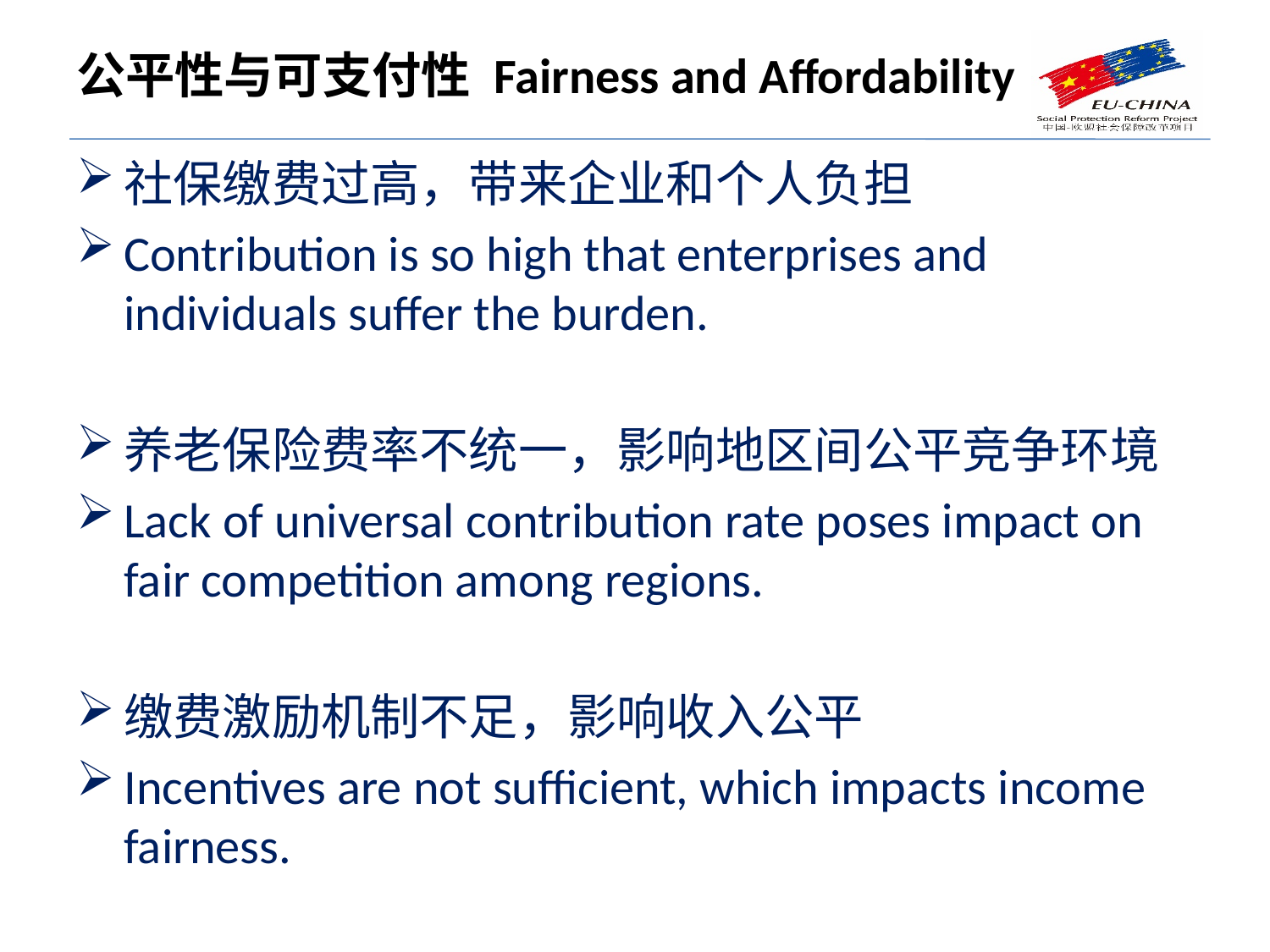

# 公平性与可支付性 Fairness and Affordability
社保缴费过高，带来企业和个人负担
Contribution is so high that enterprises and individuals suffer the burden.

养老保险费率不统一，影响地区间公平竞争环境
Lack of universal contribution rate poses impact on fair competition among regions.

缴费激励机制不足，影响收入公平
Incentives are not sufficient, which impacts income fairness.